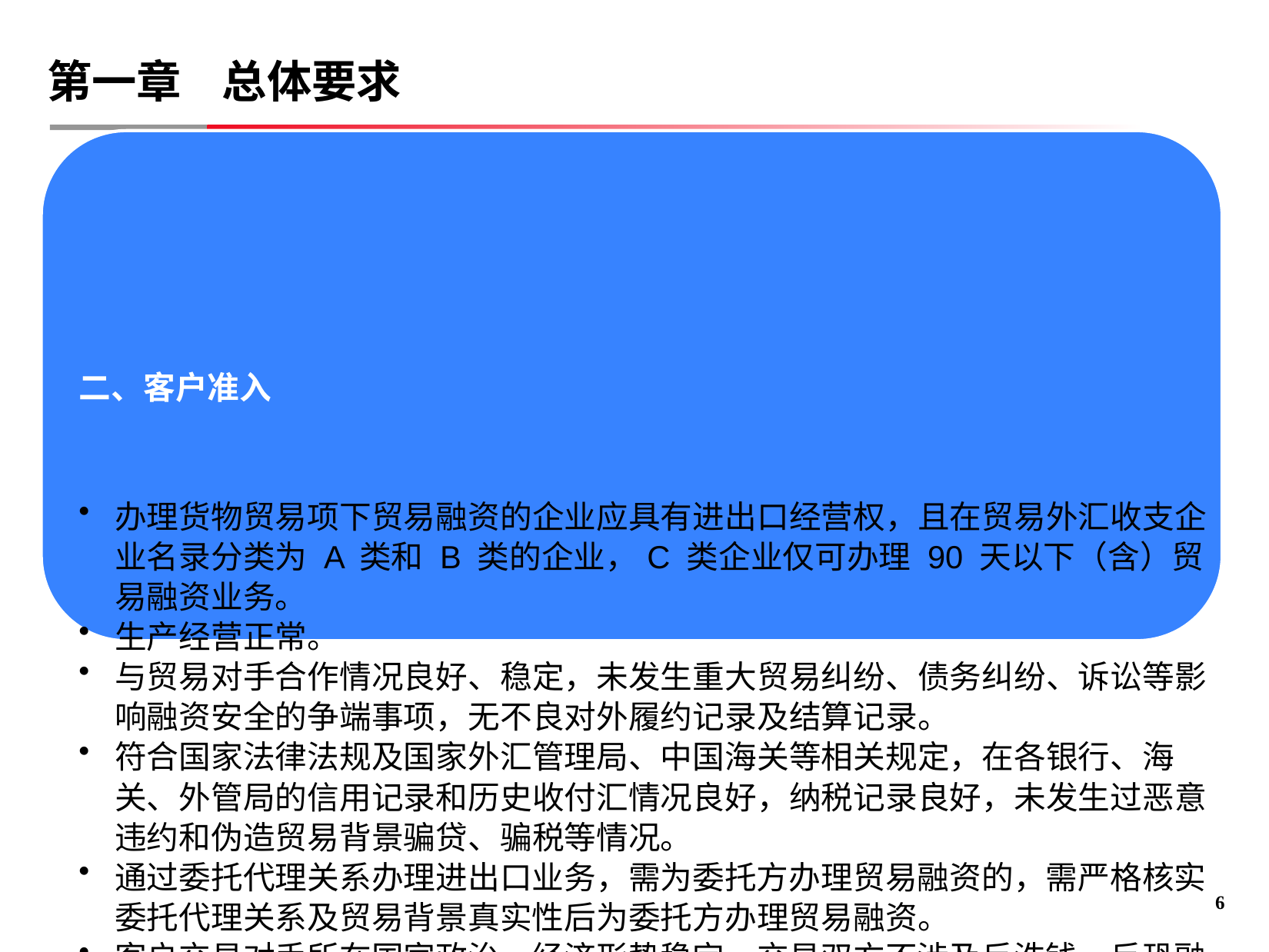

# 第一章    总体要求
二、客户准入
与贸易对手合作情况良好、稳定，未发生重大贸易纠纷、债务纠纷、诉讼等影响融资安全的争端事项，无不良对外履约记录及结算记录。
符合国家法律法规及国家外汇管理局、中国海关等相关规定，在各银行、海关、外管局的信用记录和历史收付汇情况良好，纳税记录良好，未发生过恶意违约和伪造贸易背景骗贷、骗税等情况。
办理货物贸易项下贸易融资的企业应具有进出口经营权，且在贸易外汇收支企业名录分类为 A 类和 B 类的企业，C 类企业仅可办理 90 天以下（含）贸易融资业务。
生产经营正常。
6